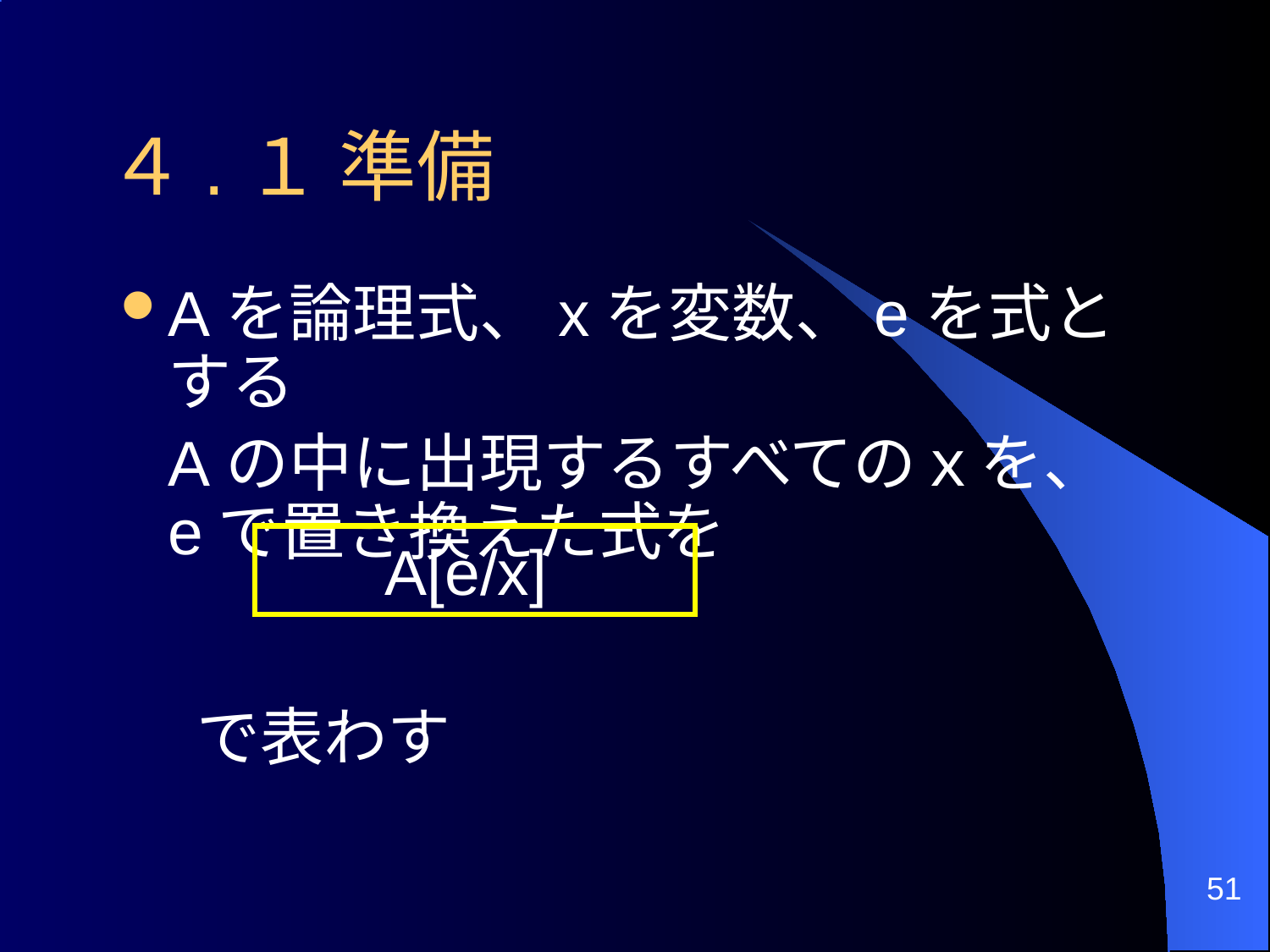

# ４.１ 準備
Aを論理式、xを変数、eを式とする
	Aの中に出現するすべてのｘを、eで置き換えた式を

	 で表わす
A[e/x]
51